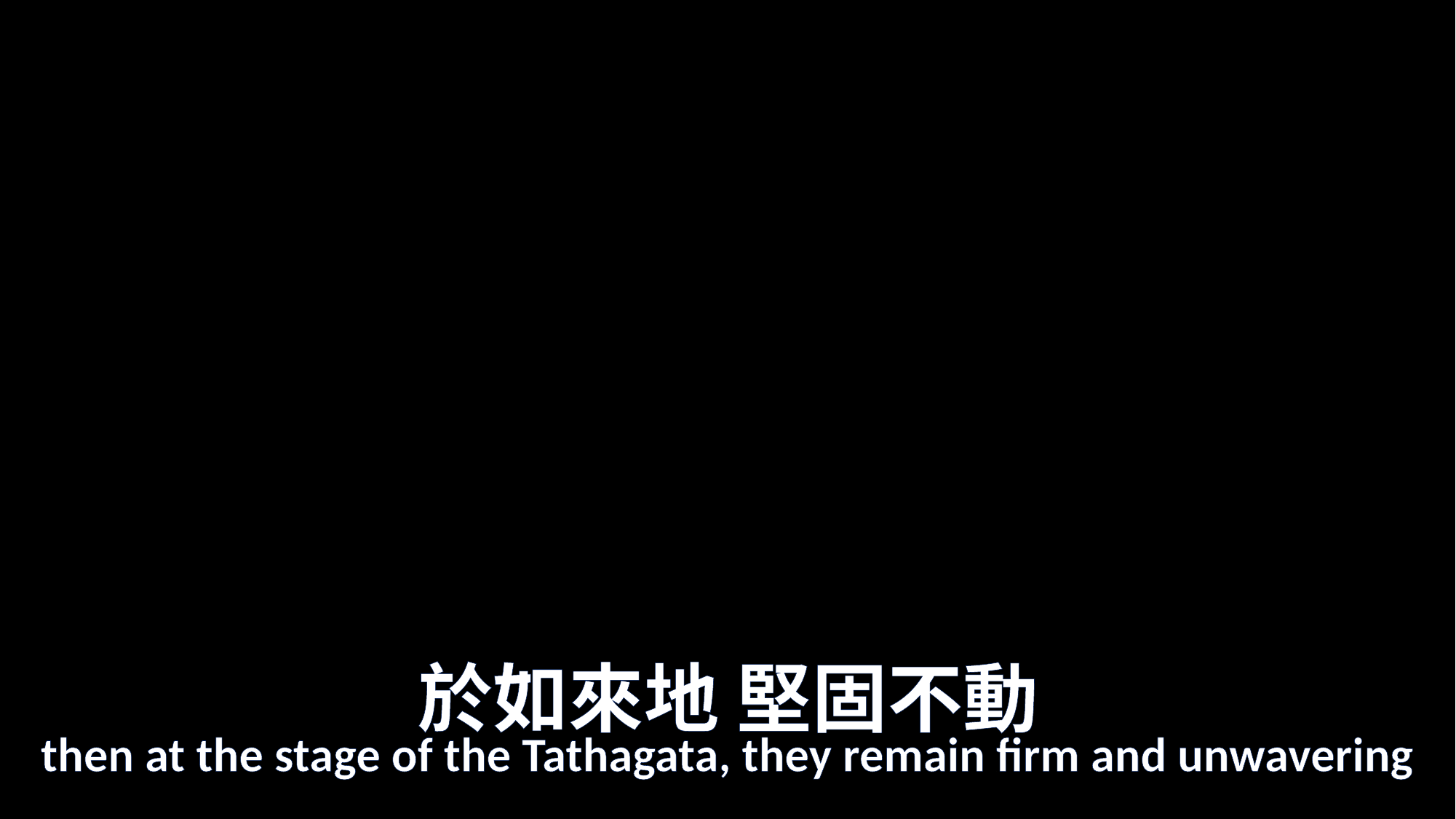

# 於如來地 堅固不動
then at the stage of the Tathagata, they remain firm and unwavering